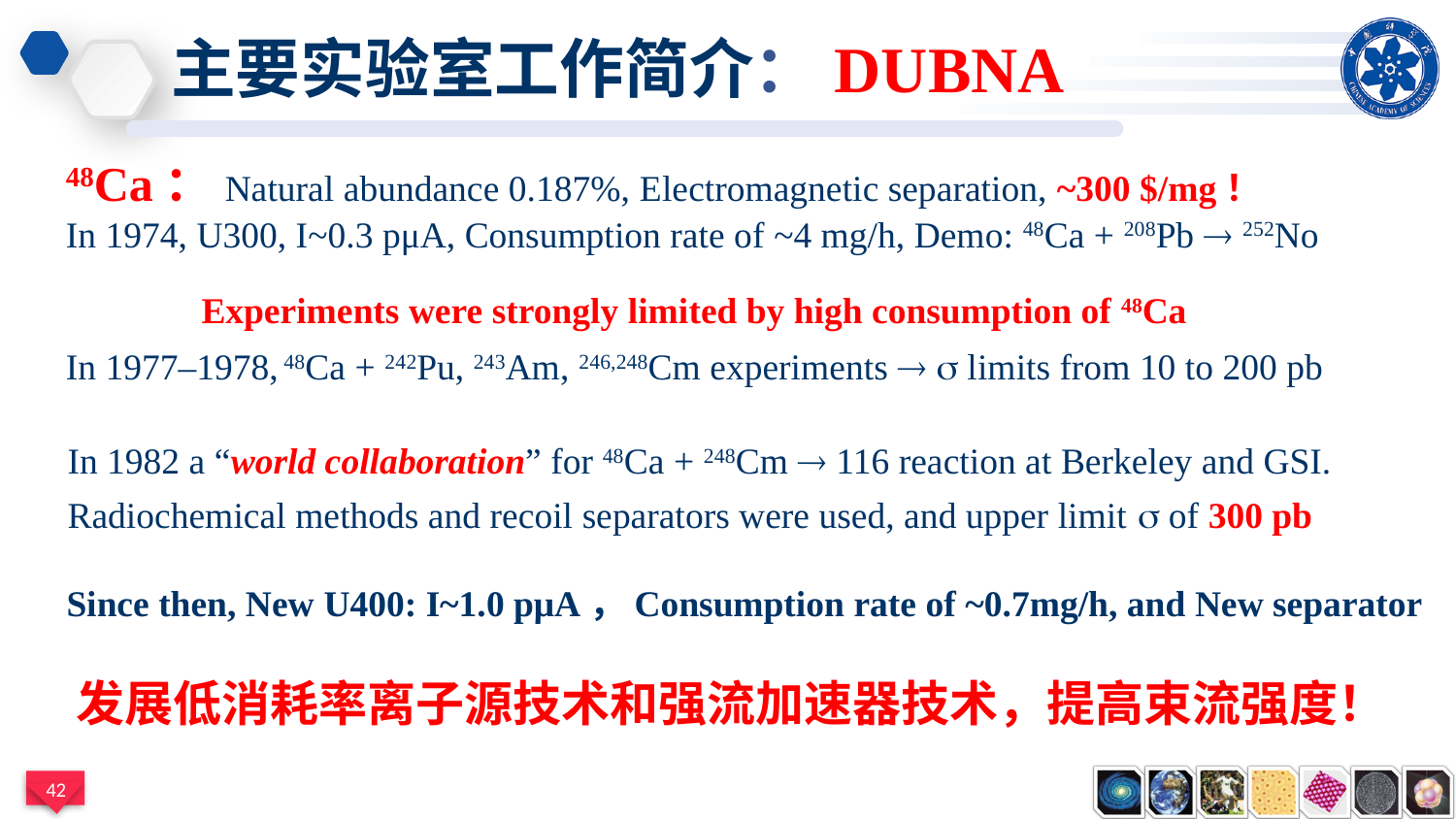

# 主要实验室工作简介：DUBNA
48Ca：Natural abundance 0.187%, Electromagnetic separation, ~300 $/mg！
In 1974, U300, I~0.3 pμA, Consumption rate of ~4 mg/h, Demo: 48Ca + 208Pb → 252No
Experiments were strongly limited by high consumption of 48Ca
In 1977–1978, 48Ca + 242Pu, 243Am, 246,248Cm experiments → σ limits from 10 to 200 pb
In 1982 a “world collaboration” for 48Ca + 248Cm → 116 reaction at Berkeley and GSI. Radiochemical methods and recoil separators were used, and upper limit σ of 300 pb
Since then, New U400: I~1.0 pμA，Consumption rate of ~0.7mg/h, and New separator
发展低消耗率离子源技术和强流加速器技术，提高束流强度！